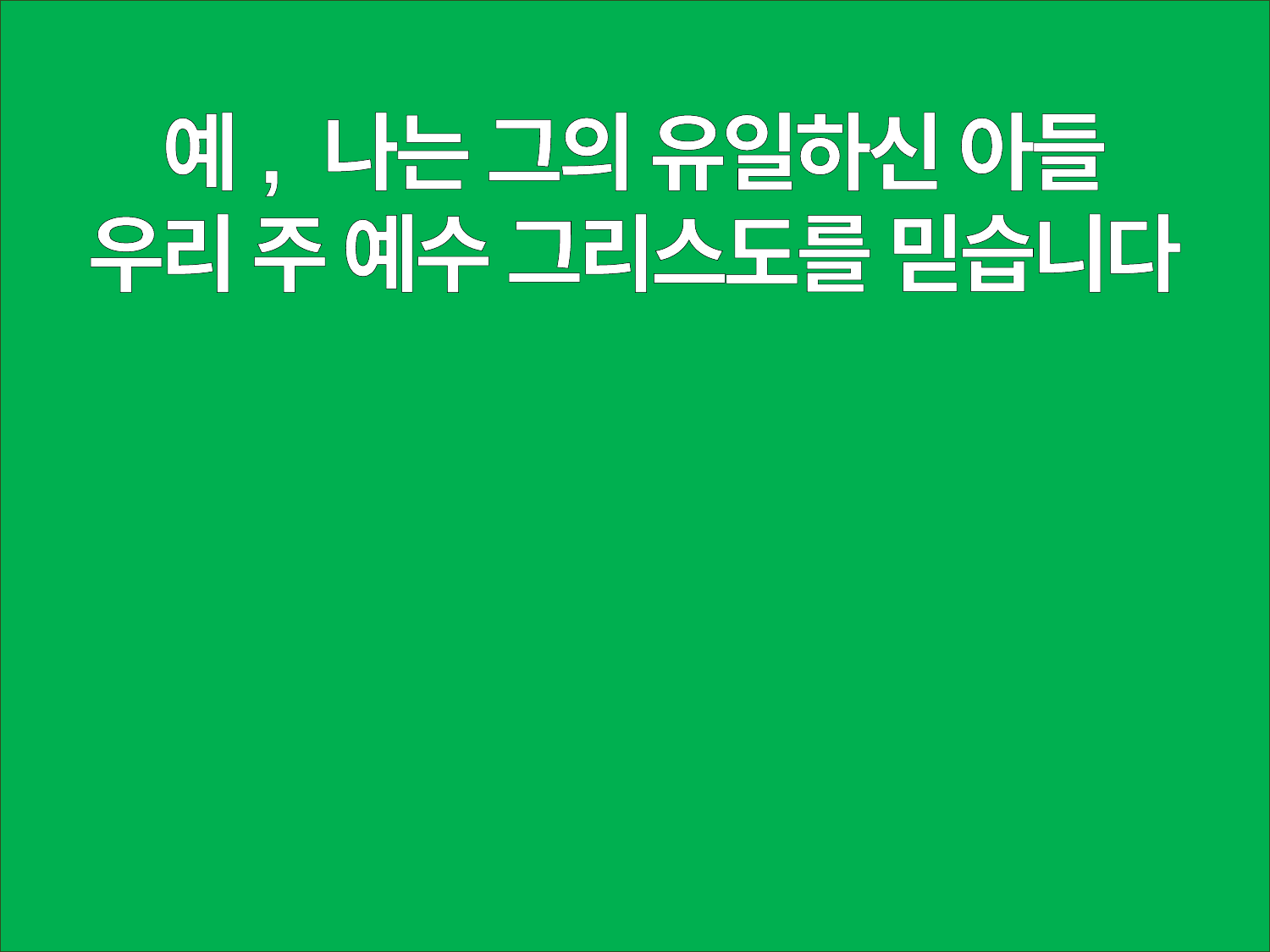

예, 나는 그의 유일하신 아들
우리 주 예수 그리스도를 믿습니다